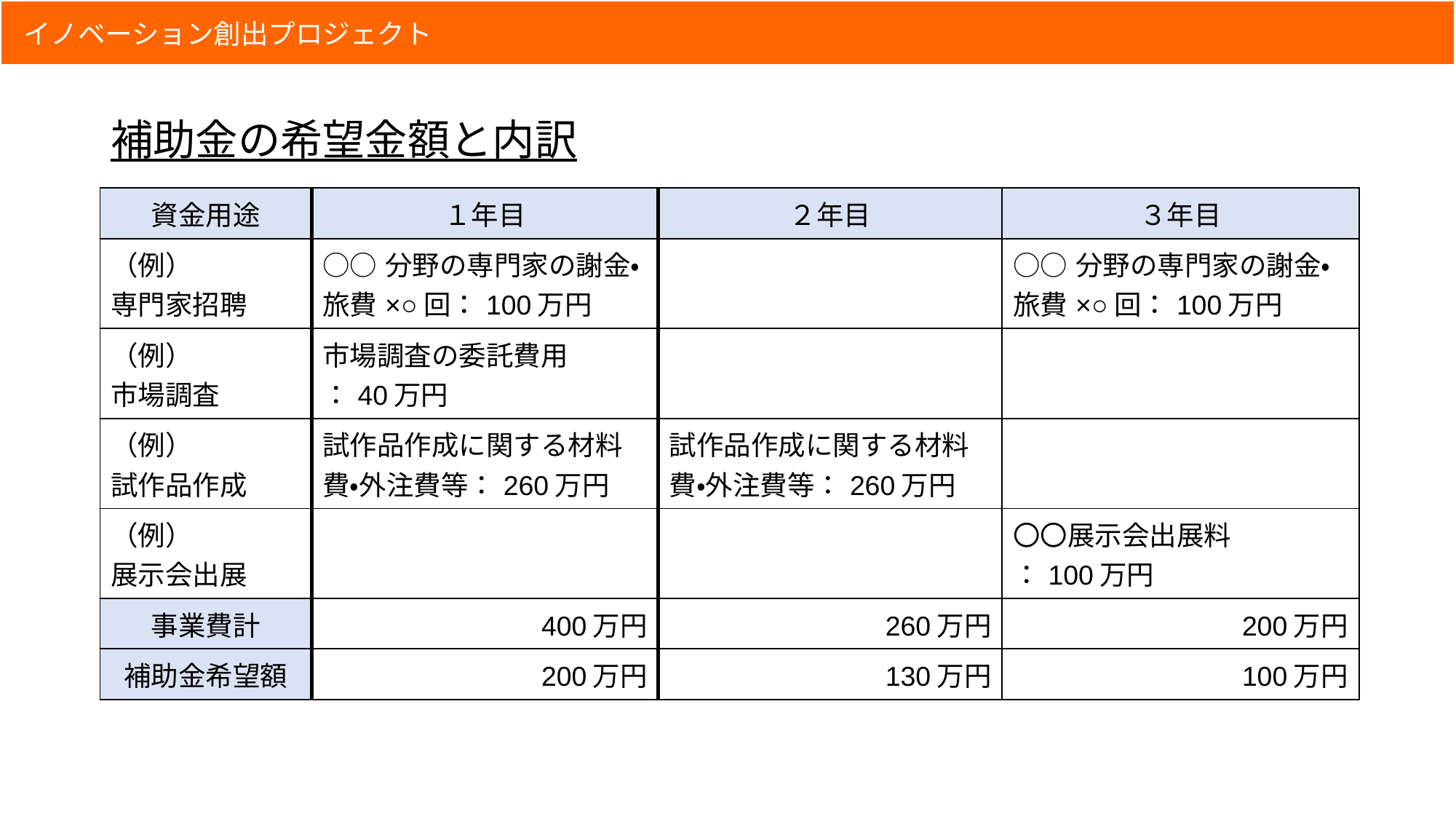

# 補助金の希望金額と内訳
| 資金用途 | １年目 | ２年目 | ３年目 |
| --- | --- | --- | --- |
| （例） 専門家招聘 | ○○分野の専門家の謝金・旅費×○回：100万円 |  | ○○分野の専門家の謝金・旅費×○回：100万円 |
| （例） 市場調査 | 市場調査の委託費用 ：40万円 |  |  |
| （例） 試作品作成 | 試作品作成に関する材料費・外注費等：260万円 | 試作品作成に関する材料費・外注費等：260万円 |  |
| （例） 展示会出展 |  |  | 〇〇展示会出展料 ：100万円 |
| 事業費計 | 400万円 | 260万円 | 200万円 |
| 補助金希望額 | 200万円 | 130万円 | 100万円 |